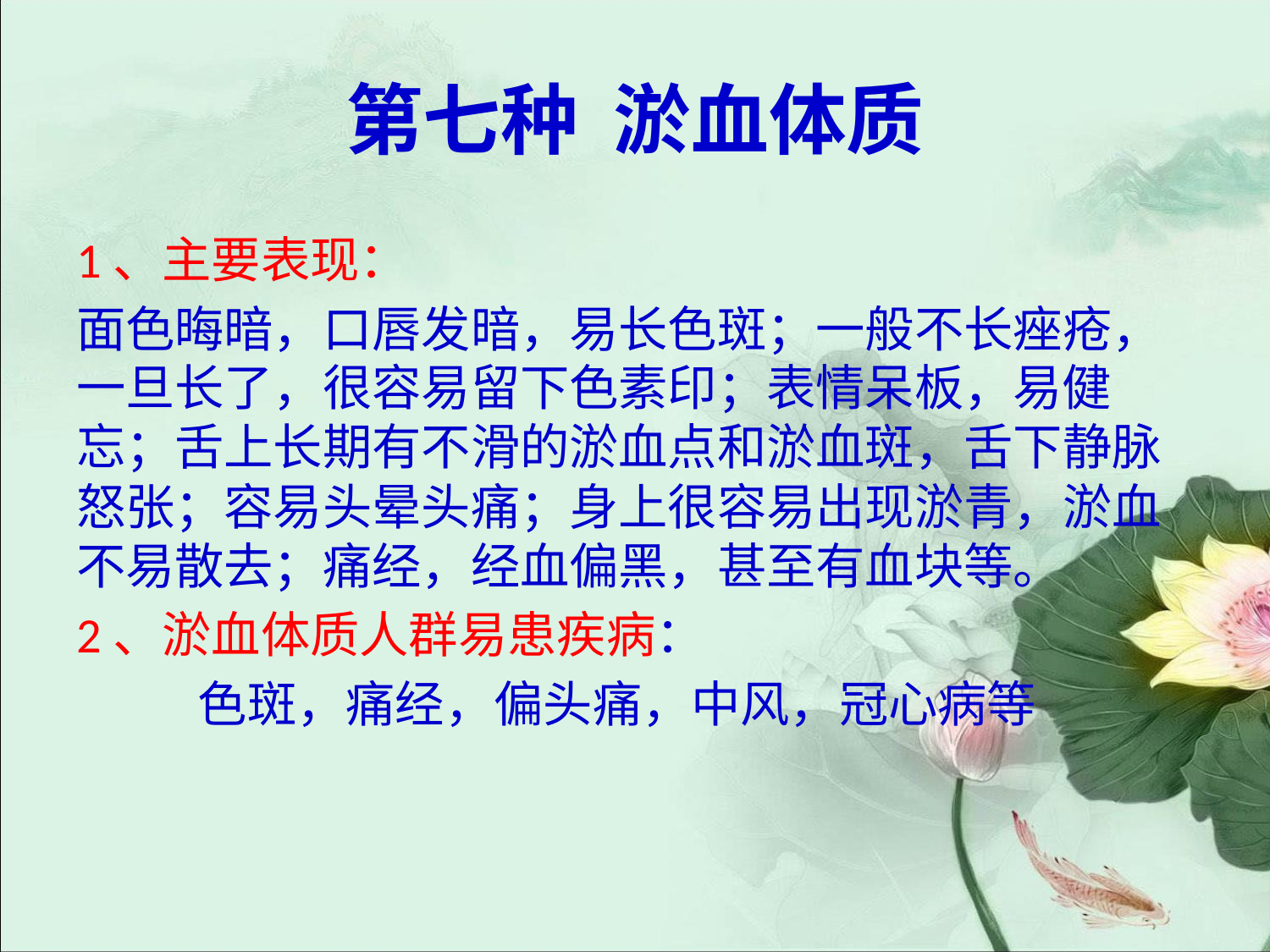

# 第七种  淤血体质
1、主要表现：
面色晦暗，口唇发暗，易长色斑；一般不长痤疮，一旦长了，很容易留下色素印；表情呆板，易健忘；舌上长期有不滑的淤血点和淤血斑，舌下静脉怒张；容易头晕头痛；身上很容易出现淤青，淤血不易散去；痛经，经血偏黑，甚至有血块等。
2、淤血体质人群易患疾病：
          色斑，痛经，偏头痛，中风，冠心病等